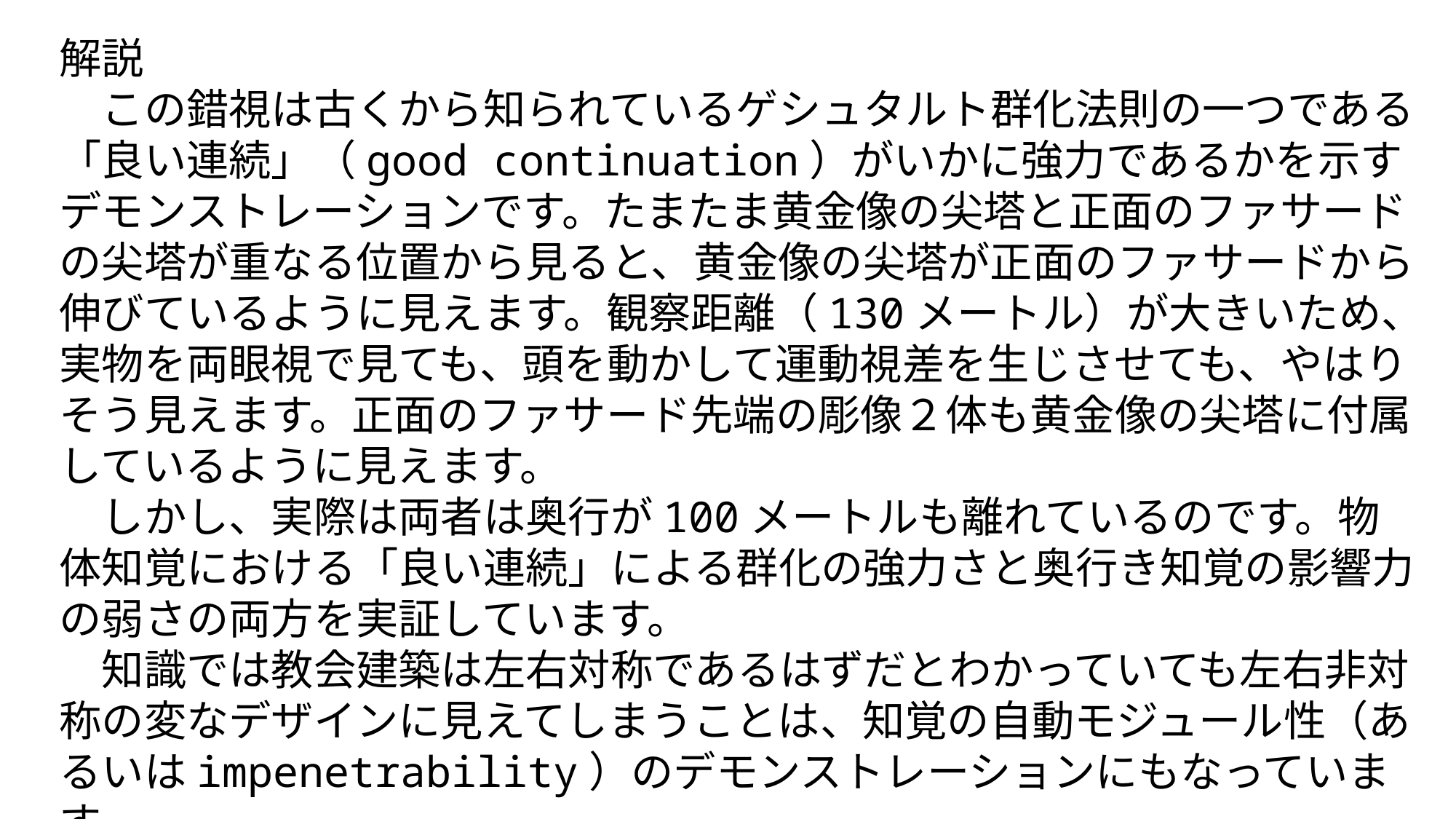

解説
　この錯視は古くから知られているゲシュタルト群化法則の一つである「良い連続」（good continuation）がいかに強力であるかを示すデモンストレーションです。たまたま黄金像の尖塔と正面のファサードの尖塔が重なる位置から見ると、黄金像の尖塔が正面のファサードから伸びているように見えます。観察距離（130メートル）が大きいため、実物を両眼視で見ても、頭を動かして運動視差を生じさせても、やはりそう見えます。正面のファサード先端の彫像２体も黄金像の尖塔に付属しているように見えます。
　しかし、実際は両者は奥行が100メートルも離れているのです。物体知覚における「良い連続」による群化の強力さと奥行き知覚の影響力の弱さの両方を実証しています。
　知識では教会建築は左右対称であるはずだとわかっていても左右非対称の変なデザインに見えてしまうことは、知覚の自動モジュール性（あるいはimpenetrability）のデモンストレーションにもなっています。